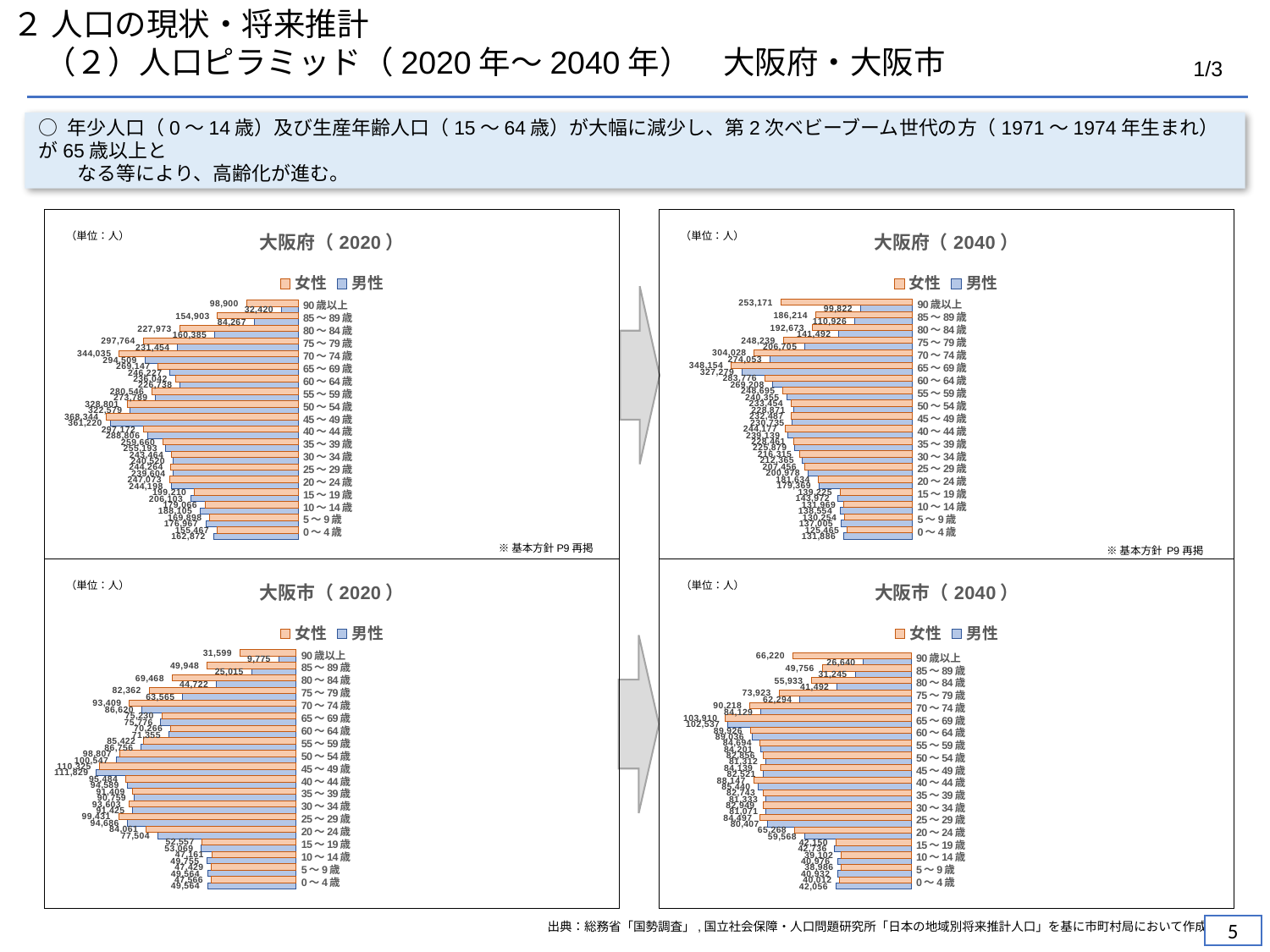

２ 人口の現状・将来推計
　（２）人口ピラミッド（2020年～2040年）　大阪府・大阪市
1/3
○ 年少人口（0～14歳）及び生産年齢人口（15～64歳）が大幅に減少し、第2次ベビーブーム世代の方（1971～1974年生まれ）が65歳以上と
　　なる等により、高齢化が進む。

### Chart: 大阪府（2040）

| Category | 男性 | 女性 |
|---|---|---|
| 0～4歳 | 131886.0 | 125465.0 |
| 5～9歳 | 137005.0 | 130254.0 |
| 10～14歳 | 138554.0 | 131969.0 |
| 15～19歳 | 143972.0 | 139225.0 |
| 20～24歳 | 179369.0 | 181634.0 |
| 25～29歳 | 200978.0 | 207456.0 |
| 30～34歳 | 212365.0 | 216315.0 |
| 35～39歳 | 225879.0 | 228461.0 |
| 40～44歳 | 239139.0 | 244177.0 |
| 45～49歳 | 230735.0 | 232487.0 |
| 50～54歳 | 228871.0 | 233454.0 |
| 55～59歳 | 240355.0 | 248695.0 |
| 60～64歳 | 269208.0 | 283776.0 |
| 65～69歳 | 327279.0 | 348154.0 |
| 70～74歳 | 274053.0 | 304028.0 |
| 75～79歳 | 206705.0 | 248239.0 |
| 80～84歳 | 141492.0 | 192673.0 |
| 85～89歳 | 110926.0 | 186214.0 |
| 90歳以上 | 99822.0 | 253171.0 |

### Chart: 大阪府（2020）

| Category | 男性 | 女性 |
|---|---|---|
| 0～4歳 | 162872.0 | 155467.0 |
| 5～9歳 | 176967.0 | 169898.0 |
| 10～14歳 | 188105.0 | 179066.0 |
| 15～19歳 | 206103.0 | 199210.0 |
| 20～24歳 | 244198.0 | 247073.0 |
| 25～29歳 | 239604.0 | 244264.0 |
| 30～34歳 | 240520.0 | 243464.0 |
| 35～39歳 | 255193.0 | 259660.0 |
| 40～44歳 | 288806.0 | 297172.0 |
| 45～49歳 | 361220.0 | 368344.0 |
| 50～54歳 | 322579.0 | 328801.0 |
| 55～59歳 | 273789.0 | 280546.0 |
| 60～64歳 | 226738.0 | 236042.0 |
| 65～69歳 | 246227.0 | 269147.0 |
| 70～74歳 | 294509.0 | 344035.0 |
| 75～79歳 | 231454.0 | 297764.0 |
| 80～84歳 | 160385.0 | 227973.0 |
| 85～89歳 | 84267.0 | 154903.0 |
| 90歳以上 | 32420.0 | 98900.0 |
※基本方針P9再掲
※基本方針 P9再掲

### Chart: 大阪市（2020）

| Category | 男性 | 女性 |
|---|---|---|
| 0～4歳 | 49564.0 | 47566.0 |
| 5～9歳 | 49564.0 | 47429.0 |
| 10～14歳 | 49755.0 | 47161.0 |
| 15～19歳 | 53069.0 | 52557.0 |
| 20～24歳 | 77504.0 | 84061.0 |
| 25～29歳 | 94686.0 | 99431.0 |
| 30～34歳 | 91425.0 | 93603.0 |
| 35～39歳 | 90759.0 | 91409.0 |
| 40～44歳 | 94589.0 | 95484.0 |
| 45～49歳 | 111829.0 | 110325.0 |
| 50～54歳 | 100547.0 | 98807.0 |
| 55～59歳 | 86756.0 | 85422.0 |
| 60～64歳 | 71355.0 | 70266.0 |
| 65～69歳 | 75776.0 | 75230.0 |
| 70～74歳 | 86620.0 | 93409.0 |
| 75～79歳 | 63565.0 | 82362.0 |
| 80～84歳 | 44722.0 | 69468.0 |
| 85～89歳 | 25015.0 | 49948.0 |
| 90歳以上 | 9775.0 | 31599.0 |

### Chart: 大阪市（2040）

| Category | 男性 | 女性 |
|---|---|---|
| 0～4歳 | 42056.0 | 40012.0 |
| 5～9歳 | 40932.0 | 38986.0 |
| 10～14歳 | 40976.0 | 39102.0 |
| 15～19歳 | 42736.0 | 42150.0 |
| 20～24歳 | 59568.0 | 65268.0 |
| 25～29歳 | 80407.0 | 84497.0 |
| 30～34歳 | 81071.0 | 82949.0 |
| 35～39歳 | 81333.0 | 82743.0 |
| 40～44歳 | 85440.0 | 88147.0 |
| 45～49歳 | 82521.0 | 84139.0 |
| 50～54歳 | 81312.0 | 82856.0 |
| 55～59歳 | 84201.0 | 84694.0 |
| 60～64歳 | 89036.0 | 89926.0 |
| 65～69歳 | 102537.0 | 103910.0 |
| 70～74歳 | 84129.0 | 90218.0 |
| 75～79歳 | 62294.0 | 73923.0 |
| 80～84歳 | 41492.0 | 55933.0 |
| 85～89歳 | 31245.0 | 49756.0 |
| 90歳以上 | 26640.0 | 66220.0 |
出典：総務省「国勢調査」,国立社会保障・人口問題研究所「日本の地域別将来推計人口」を基に市町村局において作成
5